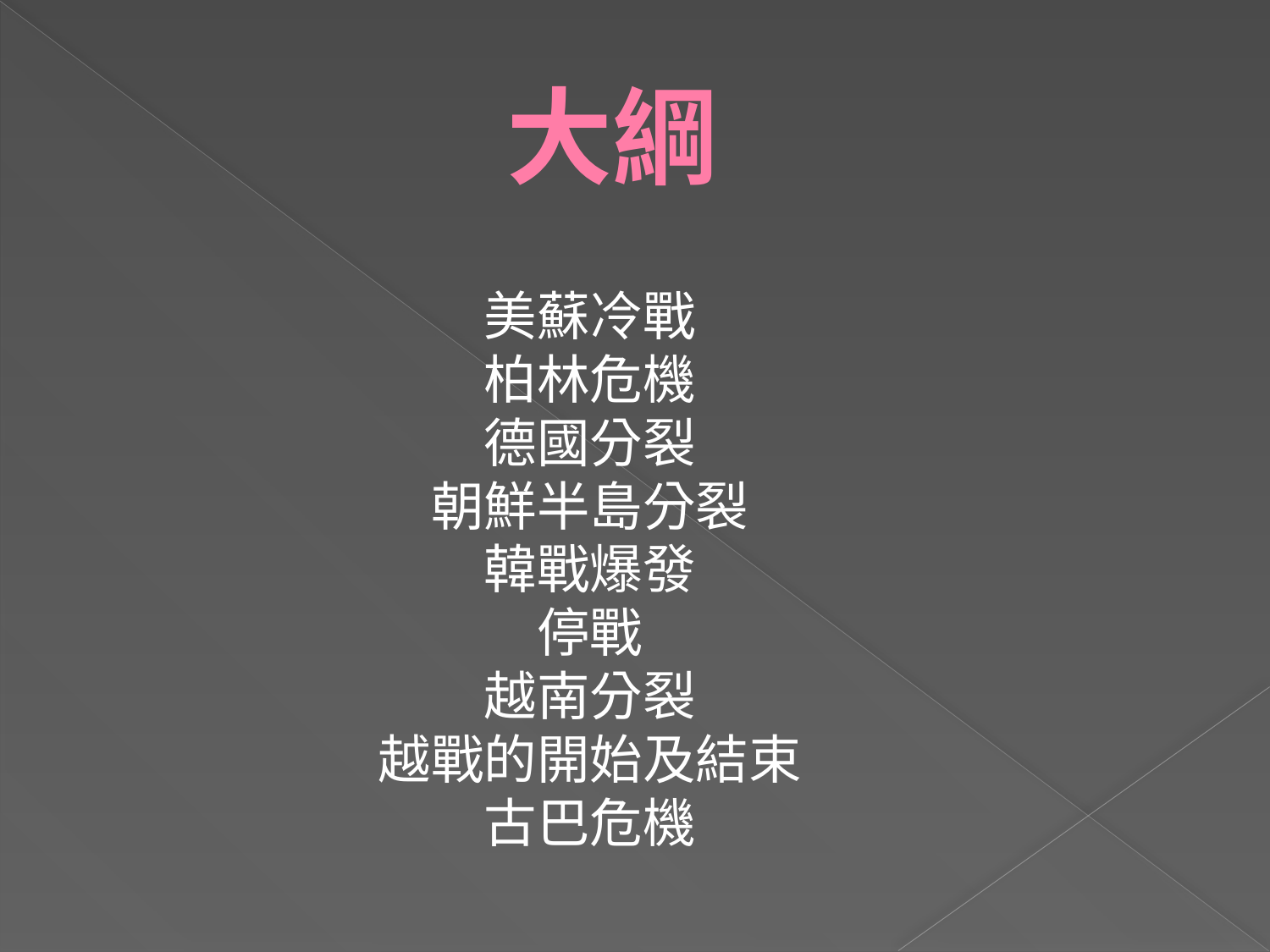

# 大綱

美蘇冷戰
柏林危機
德國分裂
朝鮮半島分裂
韓戰爆發
停戰
越南分裂
越戰的開始及結束
古巴危機